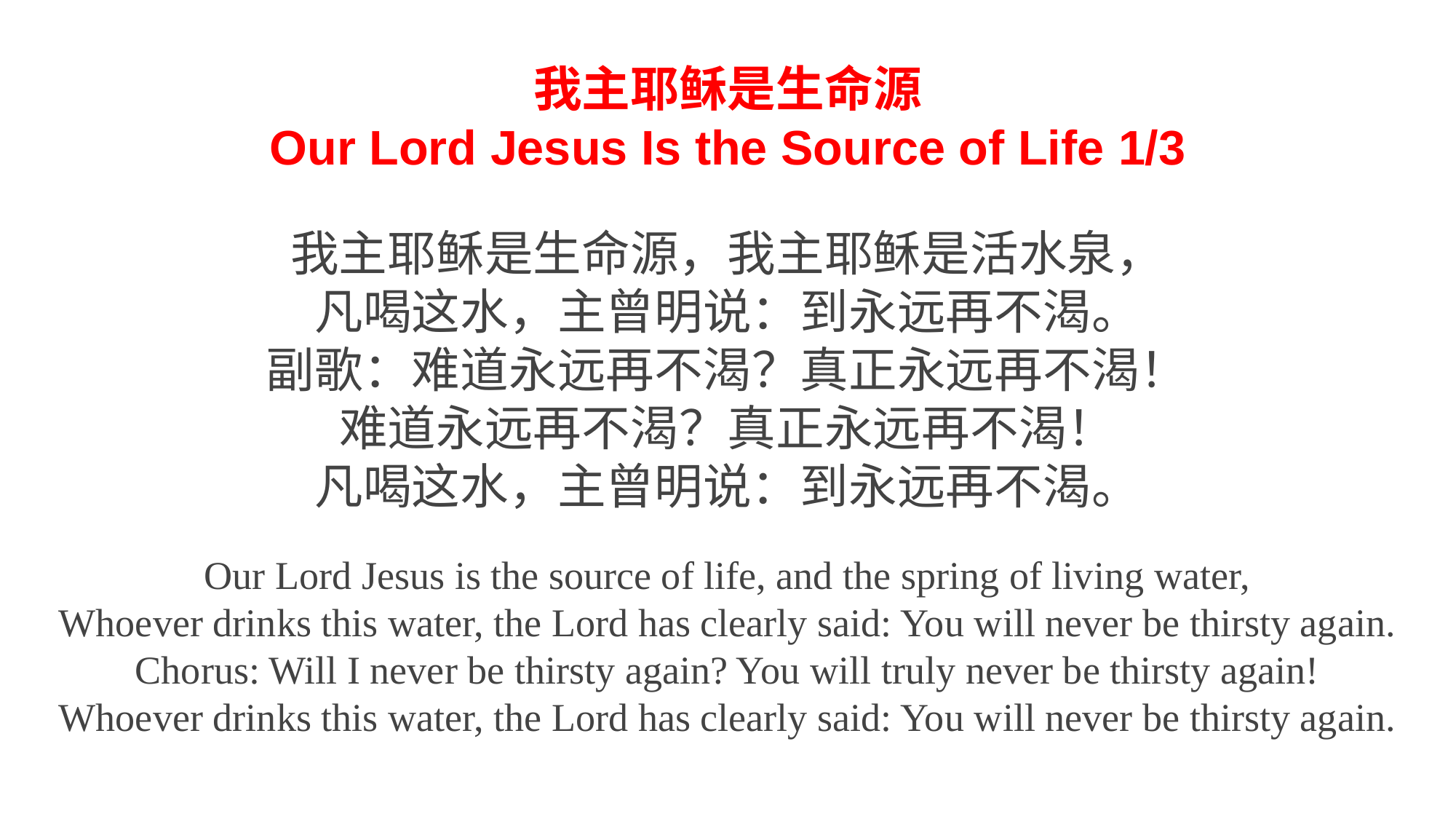

我主耶稣是生命源
Our Lord Jesus Is the Source of Life 1/3
我主耶稣是生命源，我主耶稣是活水泉，
凡喝这水，主曾明说：到永远再不渴。
副歌：难道永远再不渴？真正永远再不渴！
难道永远再不渴？真正永远再不渴！
凡喝这水，主曾明说：到永远再不渴。

Our Lord Jesus is the source of life, and the spring of living water,
Whoever drinks this water, the Lord has clearly said: You will never be thirsty again.
Chorus: Will I never be thirsty again? You will truly never be thirsty again!
Whoever drinks this water, the Lord has clearly said: You will never be thirsty again.